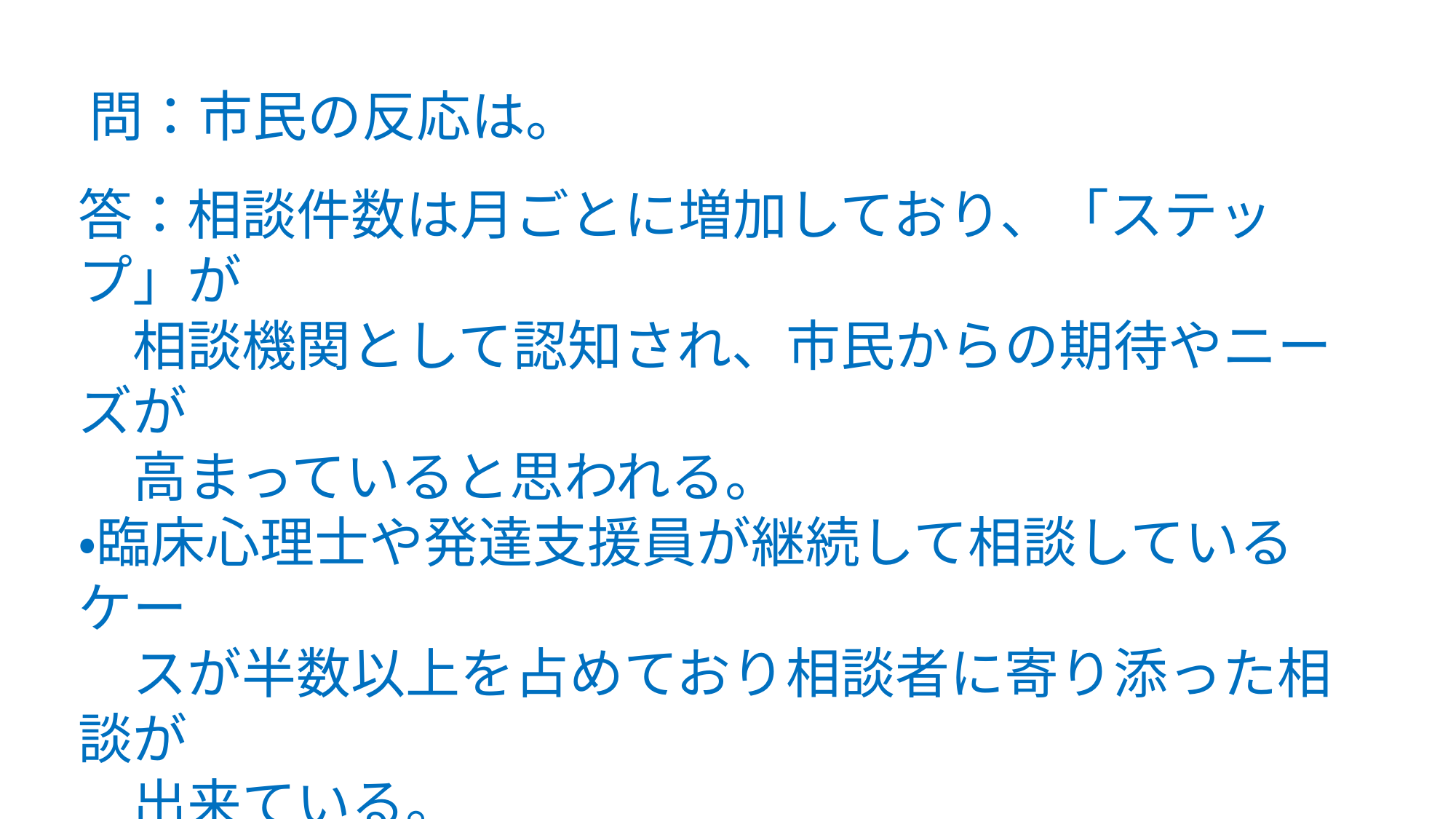

問：市民の反応は。
答：相談件数は月ごとに増加しており、「ステップ」が
　相談機関として認知され、市民からの期待やニーズが
　高まっていると思われる。
・臨床心理士や発達支援員が継続して相談しているケー
　スが半数以上を占めており相談者に寄り添った相談が
　出来ている。
・親子向け・保護者向け講座では、終了後のアンケートで
　「良かった」、「とても良かった」が９４％、「来年もぜひ同
　じ講座を開いてほしい」との声